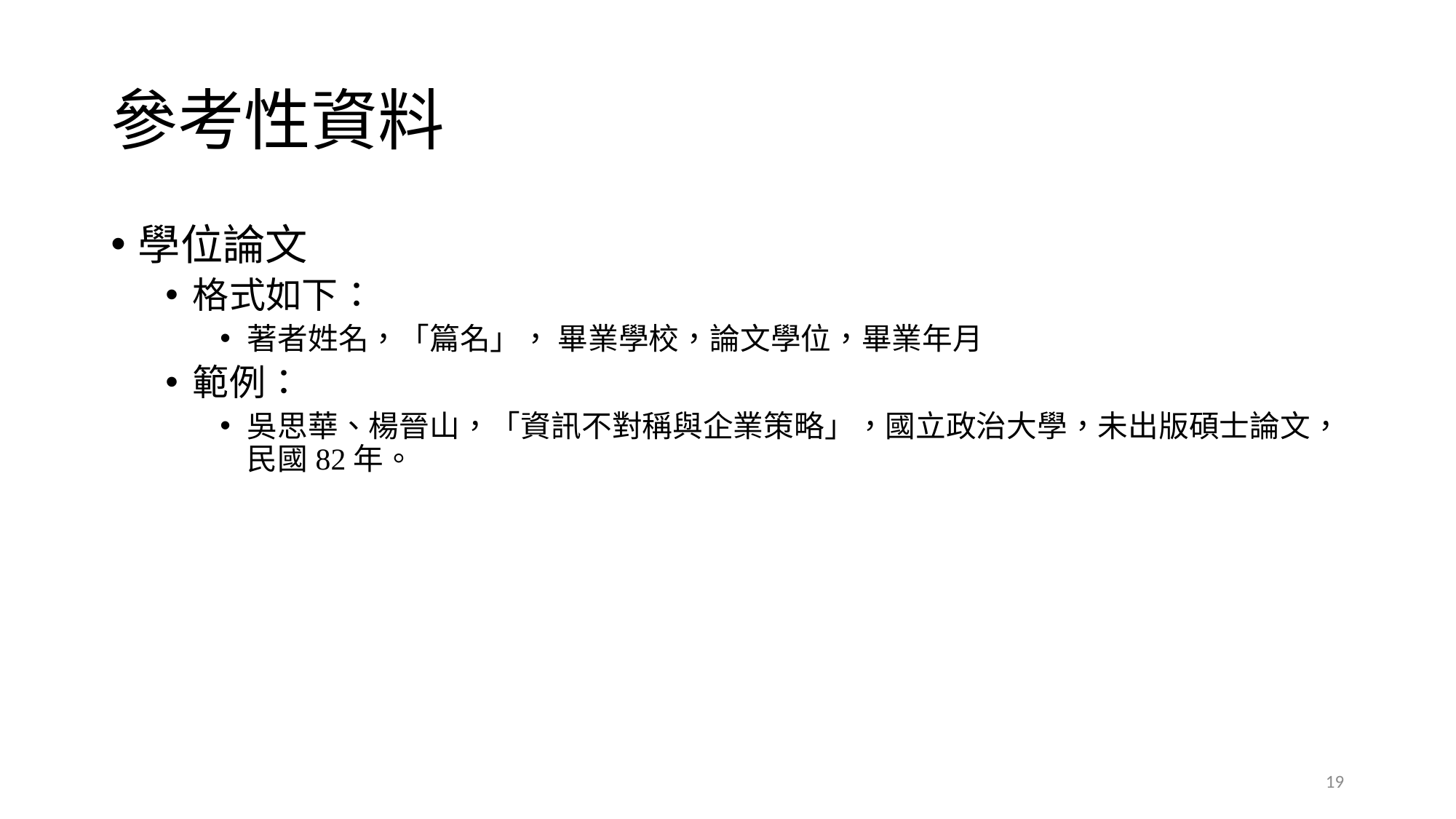

# 參考性資料
學位論文
格式如下：
著者姓名，「篇名」， 畢業學校，論文學位，畢業年月
範例：
吳思華、楊晉山，「資訊不對稱與企業策略」，國立政治大學，未出版碩士論文，民國82年。
19